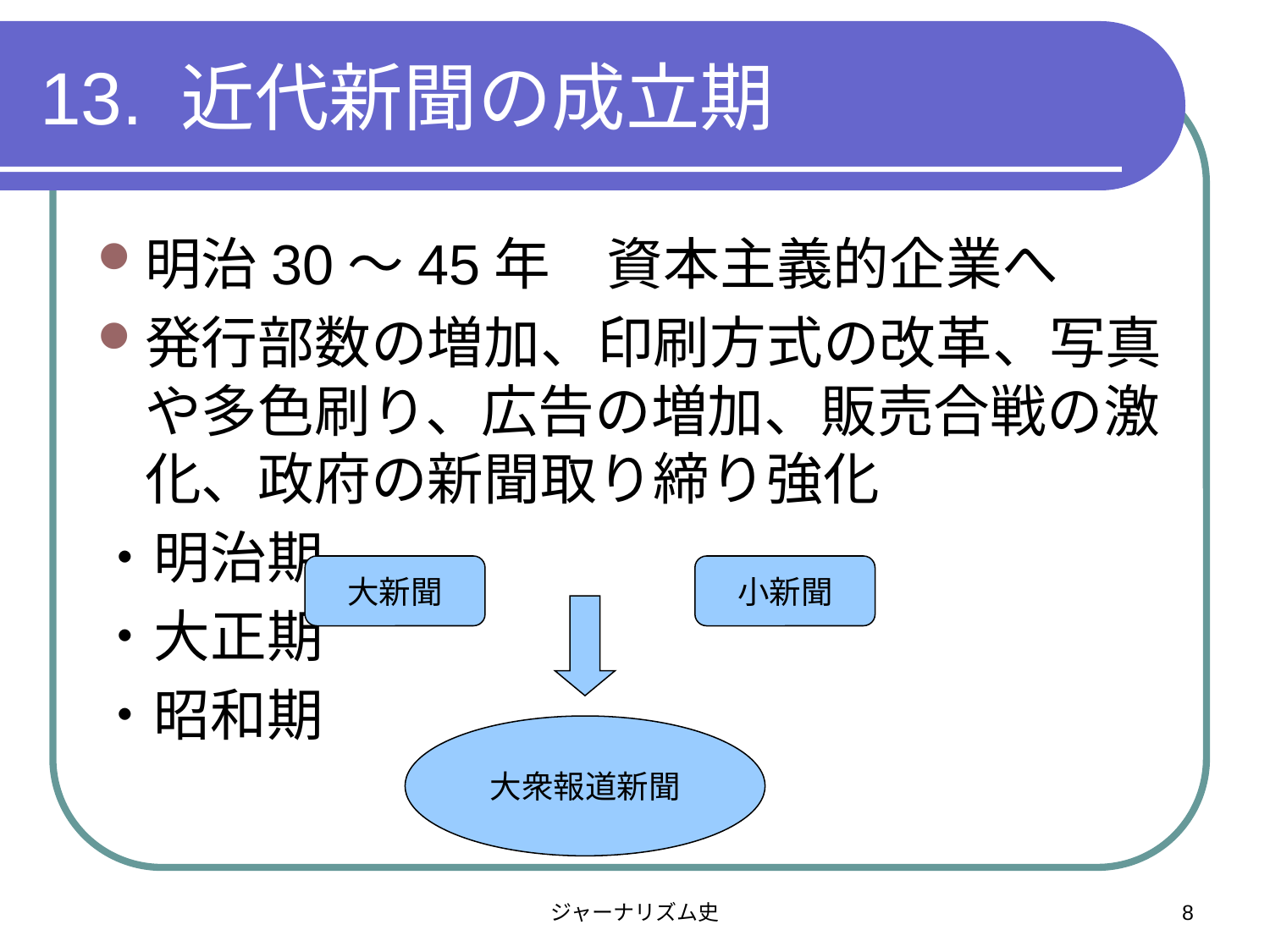

# 13. 近代新聞の成立期
明治30～45年　資本主義的企業へ
発行部数の増加、印刷方式の改革、写真や多色刷り、広告の増加、販売合戦の激化、政府の新聞取り締り強化
・明治期
・大正期
・昭和期
大新聞
小新聞

大衆報道新聞
ジャーナリズム史
8